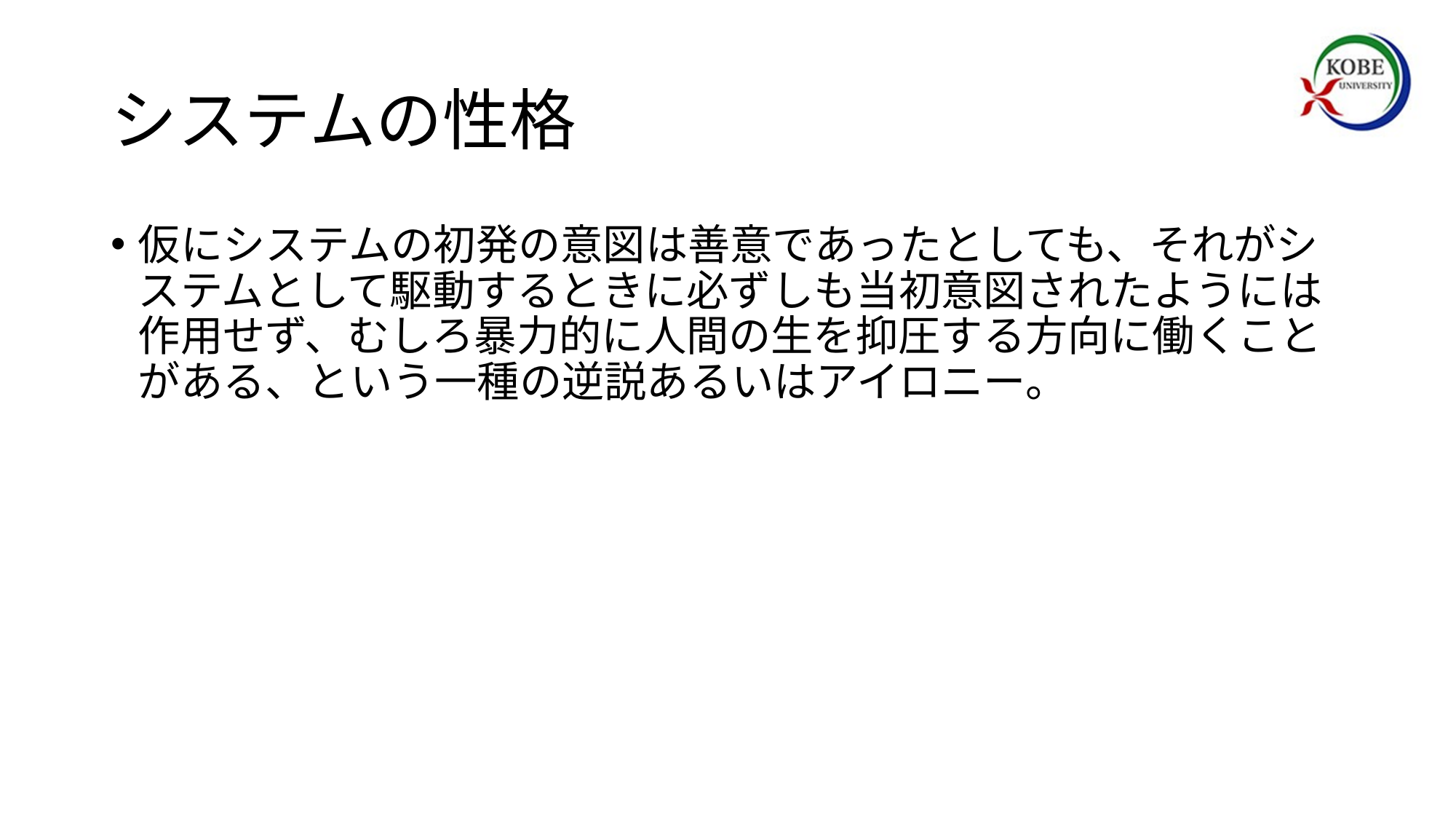

# システムの性格
仮にシステムの初発の意図は善意であったとしても、それがシステムとして駆動するときに必ずしも当初意図されたようには作用せず、むしろ暴力的に人間の生を抑圧する方向に働くことがある、という一種の逆説あるいはアイロニー。